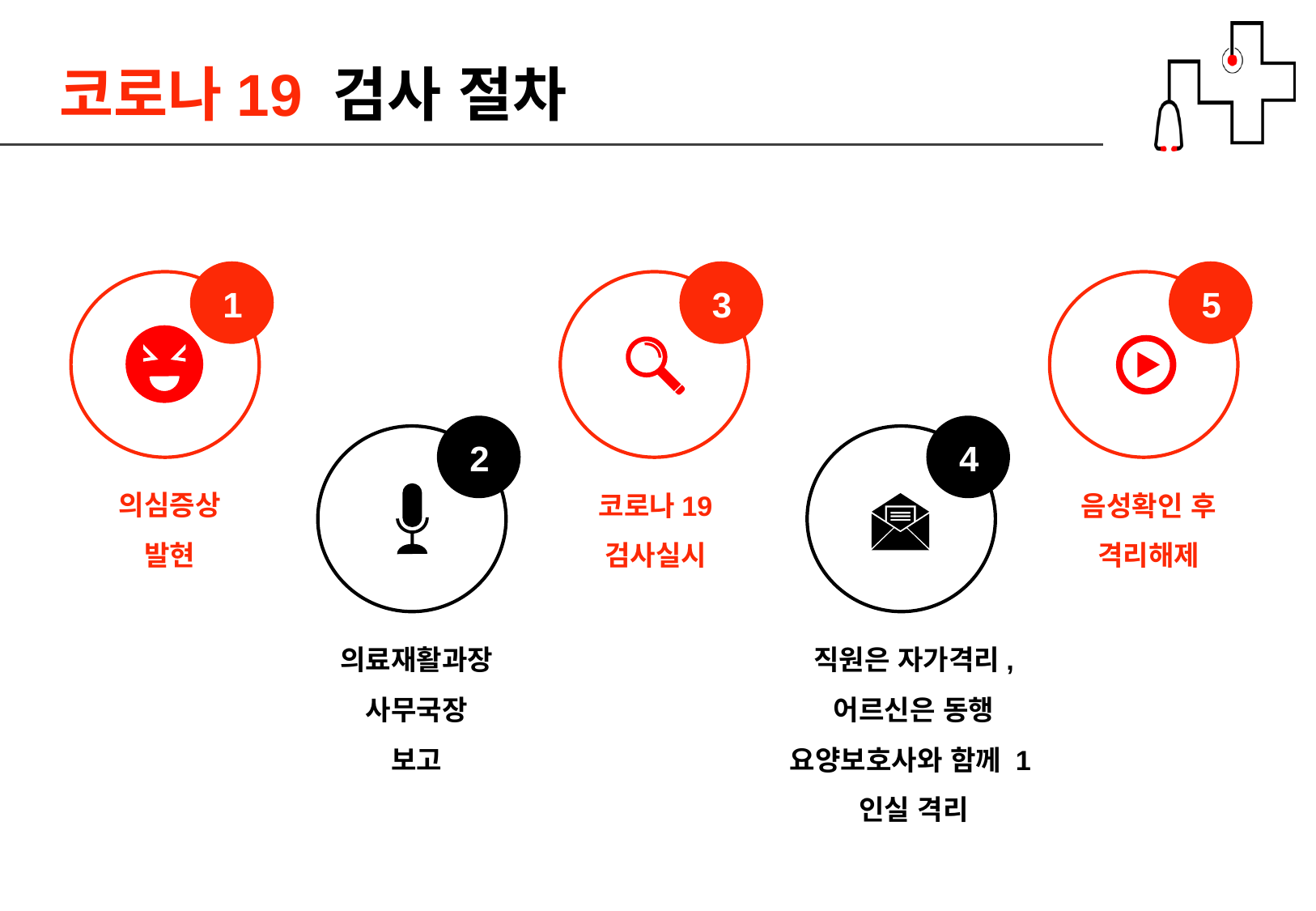

# 코로나19 검사 절차

1

3

5

2

4

의심증상
발현
코로나19
검사실시
음성확인 후 격리해제

의료재활과장
사무국장
보고
직원은 자가격리, 어르신은 동행 요양보호사와 함께 1인실 격리